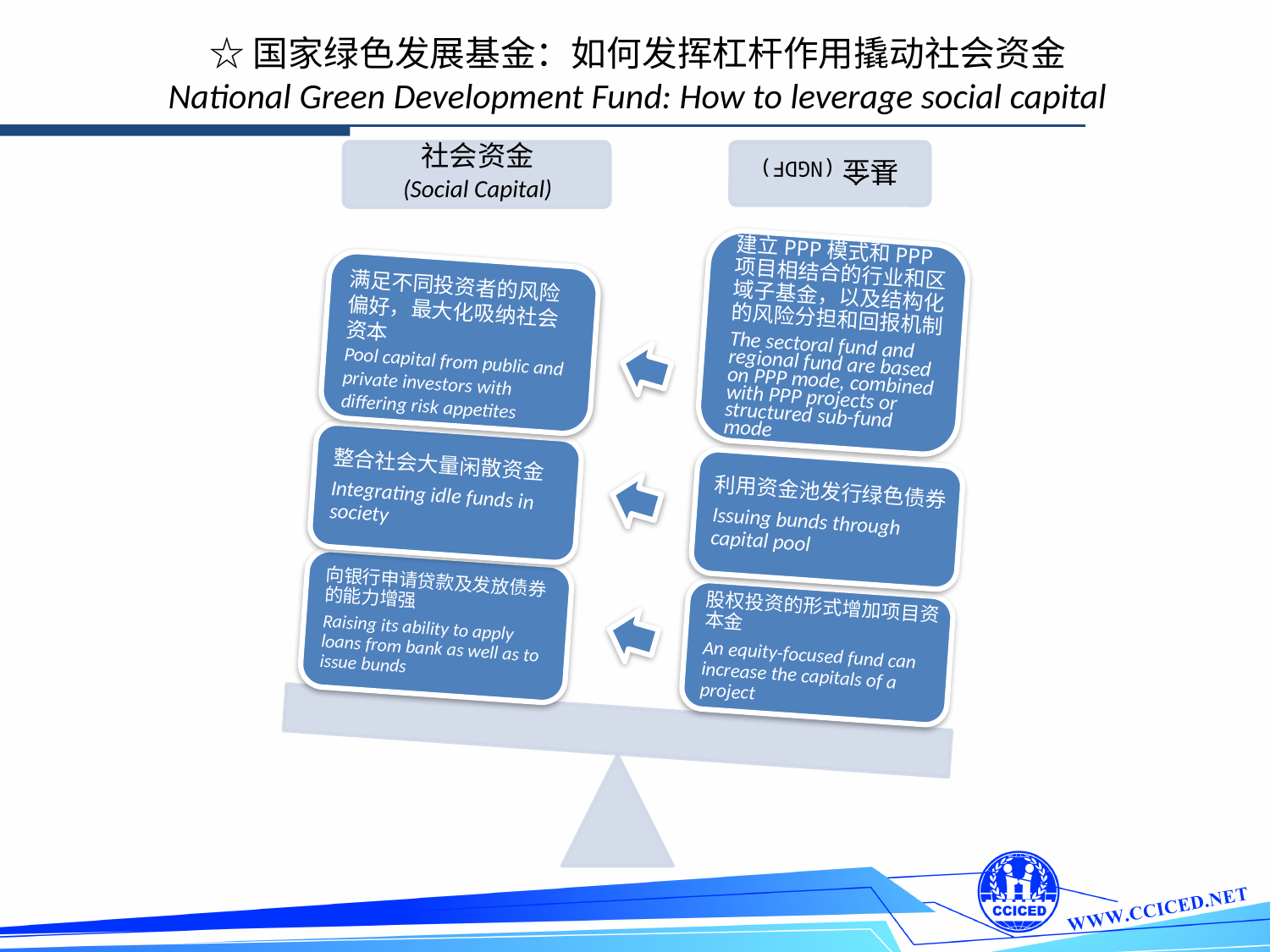

☆国家绿色发展基金：如何发挥杠杆作用撬动社会资金
National Green Development Fund: How to leverage social capital
社会资金
(Social Capital)
基金(NGDF)
股权投资的形式增加项目资本金
An equity-focused fund can increase the capitals of a project
利用资金池发行绿色债券
Issuing bunds through capital pool
建立PPP模式和PPP项目相结合的行业和区域子基金，以及结构化的风险分担和回报机制
The sectoral fund and regional fund are based on PPP mode, combined with PPP projects or structured sub-fund mode
向银行申请贷款及发放债券的能力增强
Raising its ability to apply loans from bank as well as to issue bunds
整合社会大量闲散资金
Integrating idle funds in society
十八届五中全会将“绿色”发展作为五大发展理念之一，提升到一个新的战略高度。
党十八大提出生态文明建设目标，确立了实现经济绿色转型的重要战略
满足不同投资者的风险偏好，最大化吸纳社会资本
Pool capital from public and private investors with differing risk appetites

《中共中央关于制定国民经济和社会发展第十三个五年规划的建议》提出: 发展绿色金融，设立绿色发展基金。

实现外汇储备资金
运用的多元化
to diversify China’s foreign currency reserves